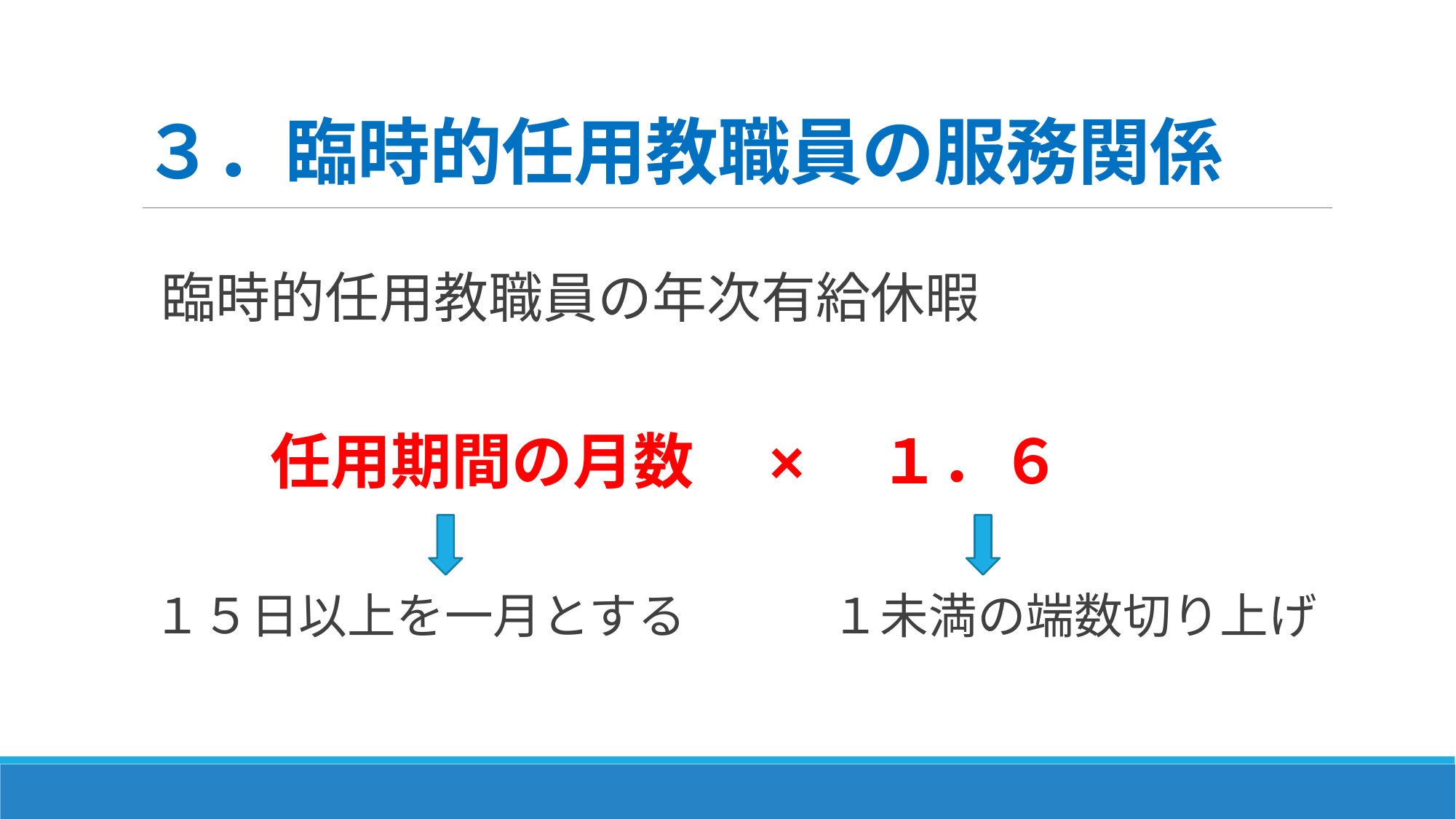

# ３．臨時的任用教職員の服務関係
　臨時的任用教職員の年次有給休暇

　　　任用期間の月数　×　１．６

　１５日以上を一月とする　　　１未満の端数切り上げ